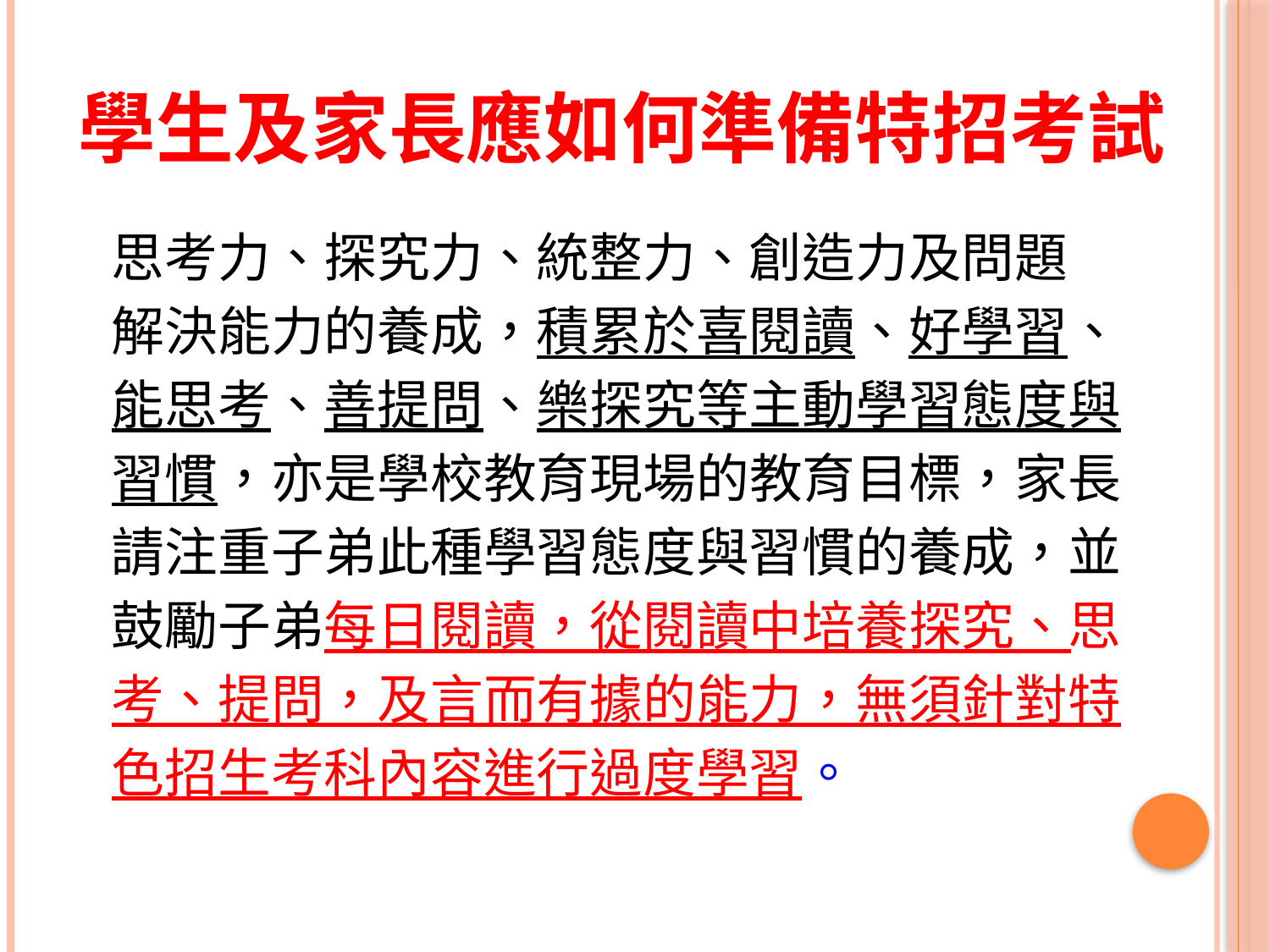

# 學生及家長應如何準備特招考試
思考力、探究力、統整力、創造力及問題
解決能力的養成，積累於喜閱讀、好學習、
能思考、善提問、樂探究等主動學習態度與
習慣，亦是學校教育現場的教育目標，家長
請注重子弟此種學習態度與習慣的養成，並
鼓勵子弟每日閱讀，從閱讀中培養探究、思
考、提問，及言而有據的能力，無須針對特
色招生考科內容進行過度學習。